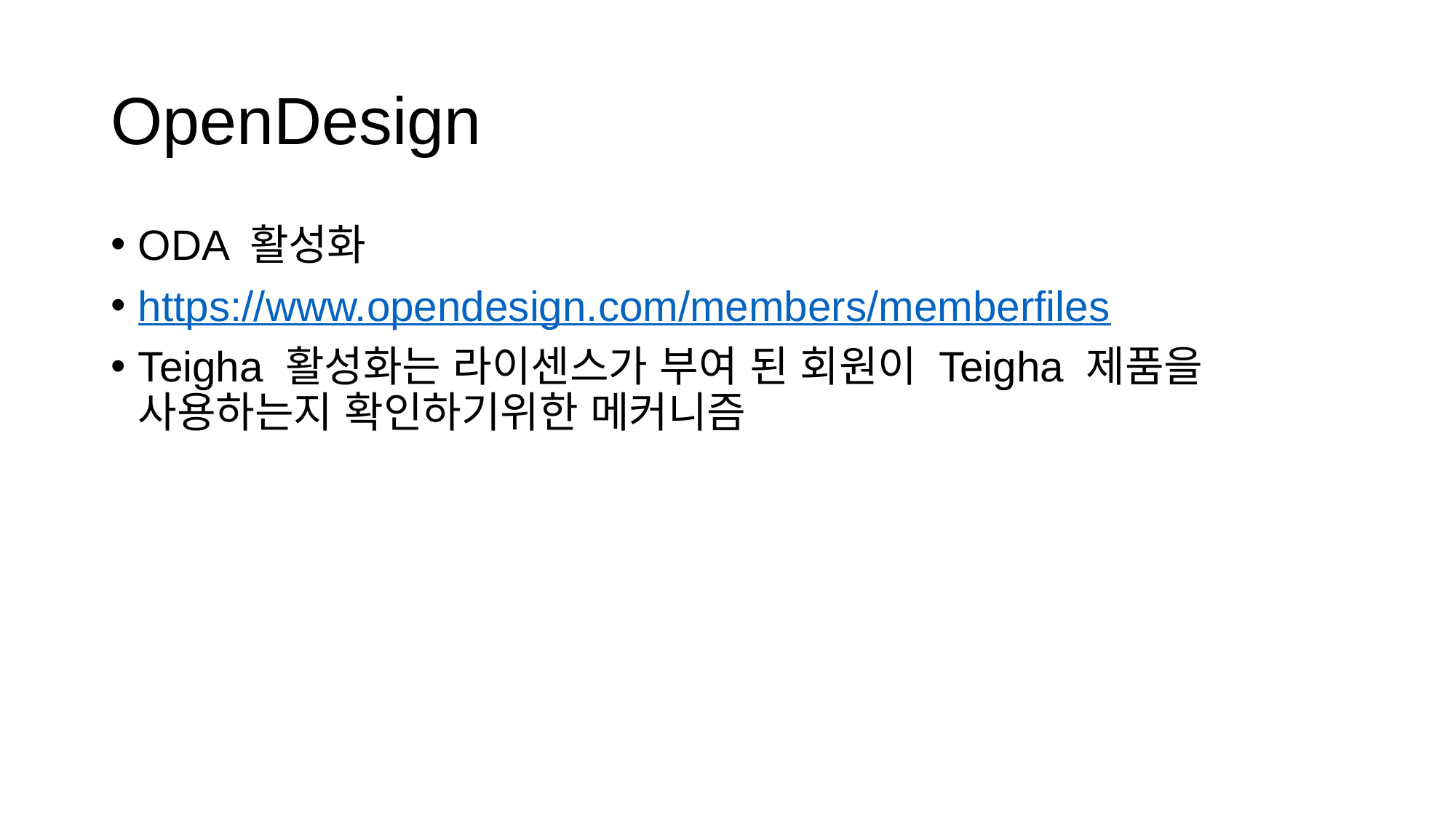

# OpenDesign
ODA 활성화
https://www.opendesign.com/members/memberfiles
Teigha 활성화는 라이센스가 부여 된 회원이 Teigha 제품을 사용하는지 확인하기위한 메커니즘